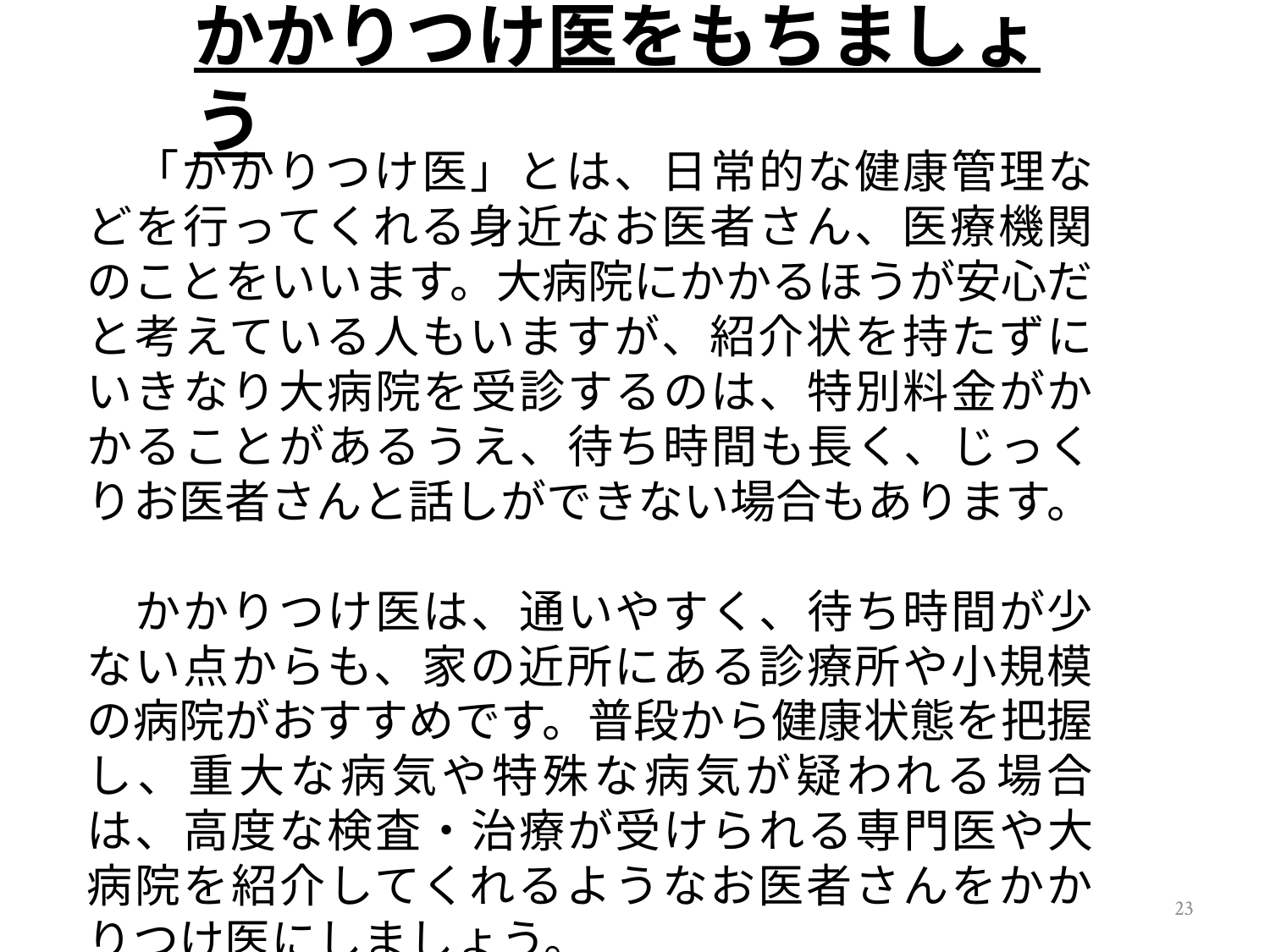

# かかりつけ医をもちましょう
　「かかりつけ医」とは、日常的な健康管理などを行ってくれる身近なお医者さん、医療機関のことをいいます。大病院にかかるほうが安心だと考えている人もいますが、紹介状を持たずにいきなり大病院を受診するのは、特別料金がかかることがあるうえ、待ち時間も長く、じっくりお医者さんと話しができない場合もあります。

　かかりつけ医は、通いやすく、待ち時間が少ない点からも、家の近所にある診療所や小規模の病院がおすすめです。普段から健康状態を把握し、重大な病気や特殊な病気が疑われる場合は、高度な検査・治療が受けられる専門医や大病院を紹介してくれるようなお医者さんをかかりつけ医にしましょう。
23